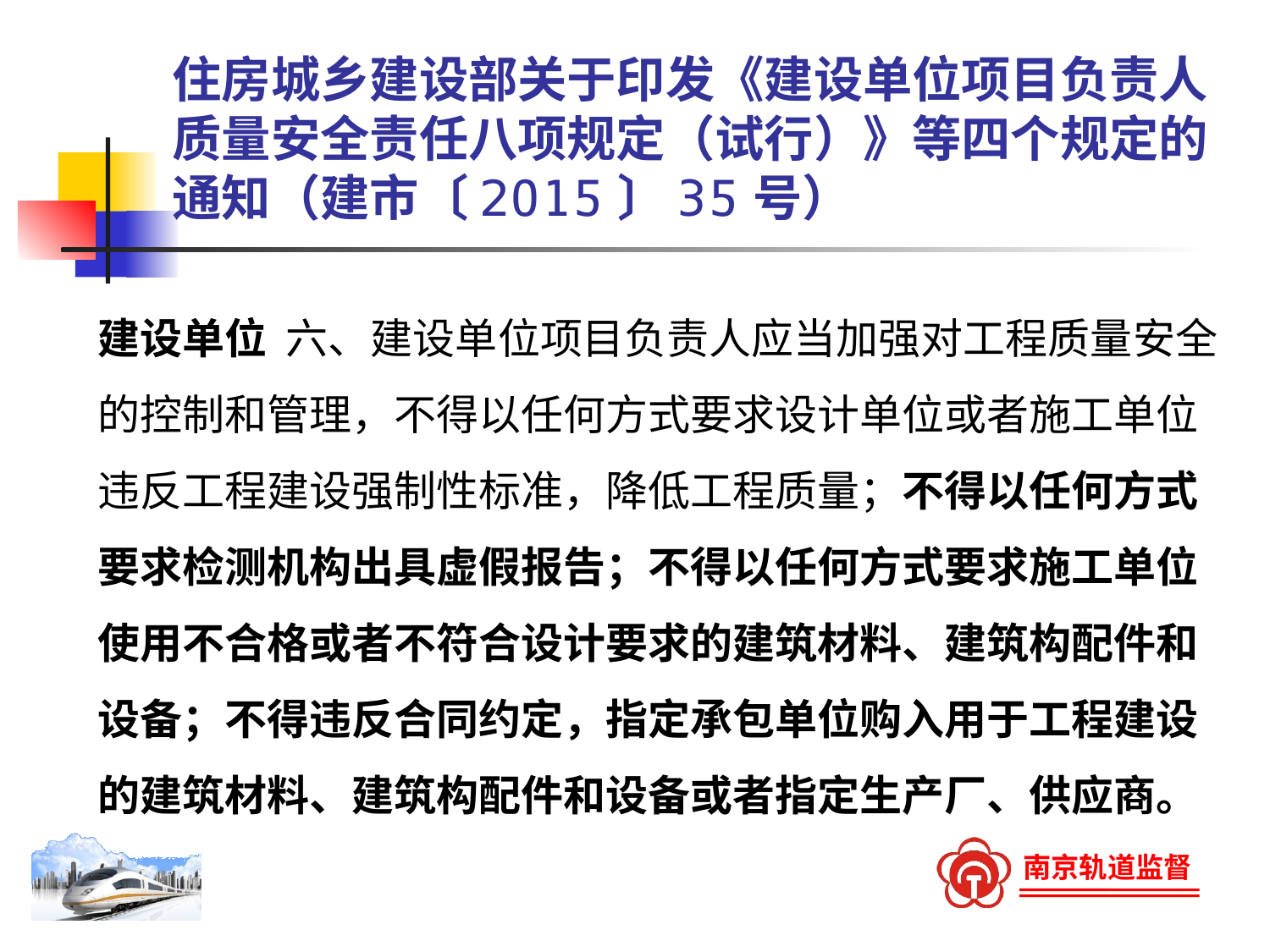

# 住房城乡建设部关于印发《建设单位项目负责人质量安全责任八项规定（试行）》等四个规定的通知（建市〔2015〕35号）
建设单位  六、建设单位项目负责人应当加强对工程质量安全的控制和管理，不得以任何方式要求设计单位或者施工单位违反工程建设强制性标准，降低工程质量；不得以任何方式要求检测机构出具虚假报告；不得以任何方式要求施工单位使用不合格或者不符合设计要求的建筑材料、建筑构配件和设备；不得违反合同约定，指定承包单位购入用于工程建设的建筑材料、建筑构配件和设备或者指定生产厂、供应商。